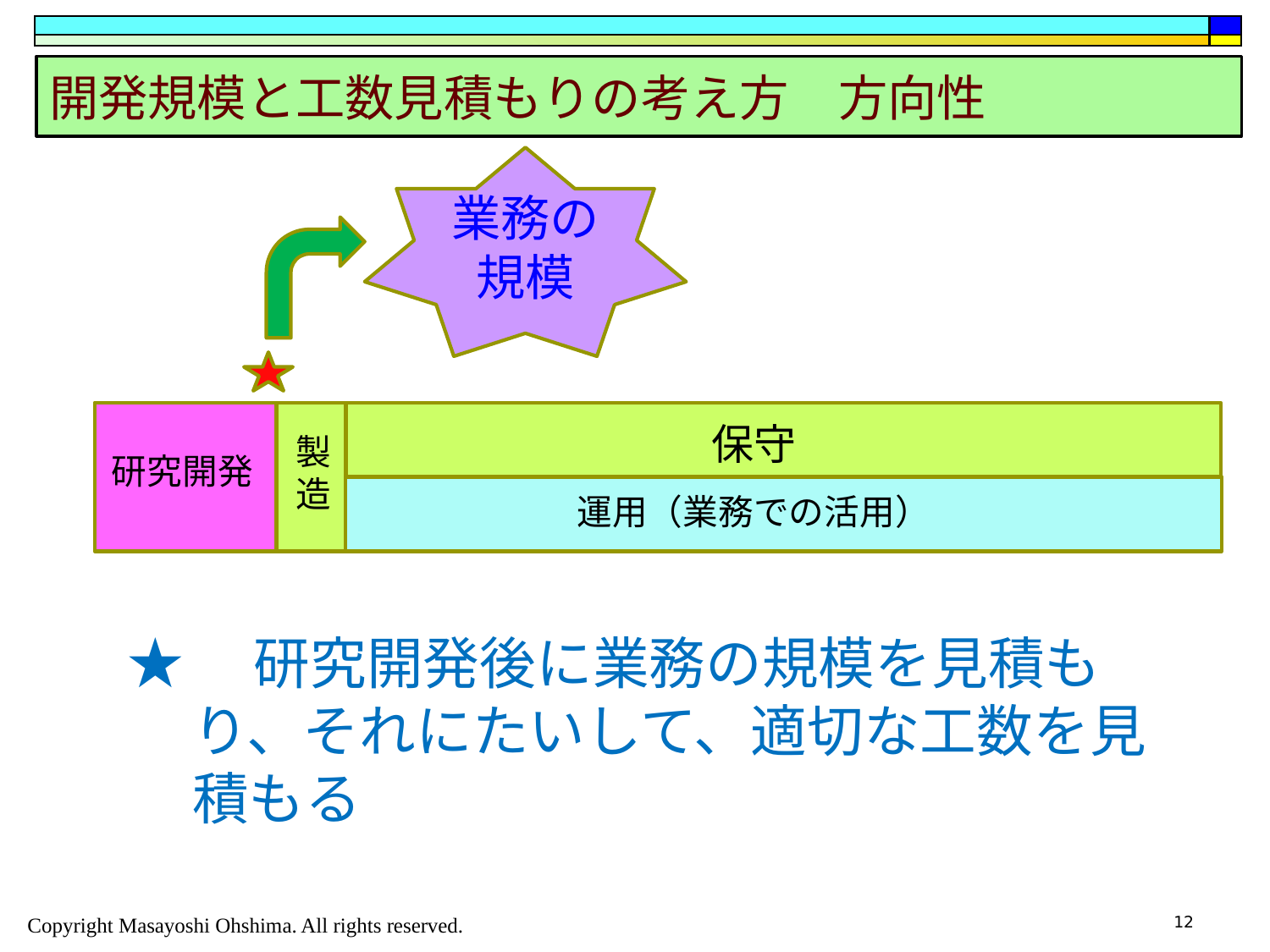

# 開発規模と工数見積もりの考え方　方向性
業務の規模

保守
製造
研究開発

運用（業務での活用）
★　研究開発後に業務の規模を見積もり、それにたいして、適切な工数を見積もる

12